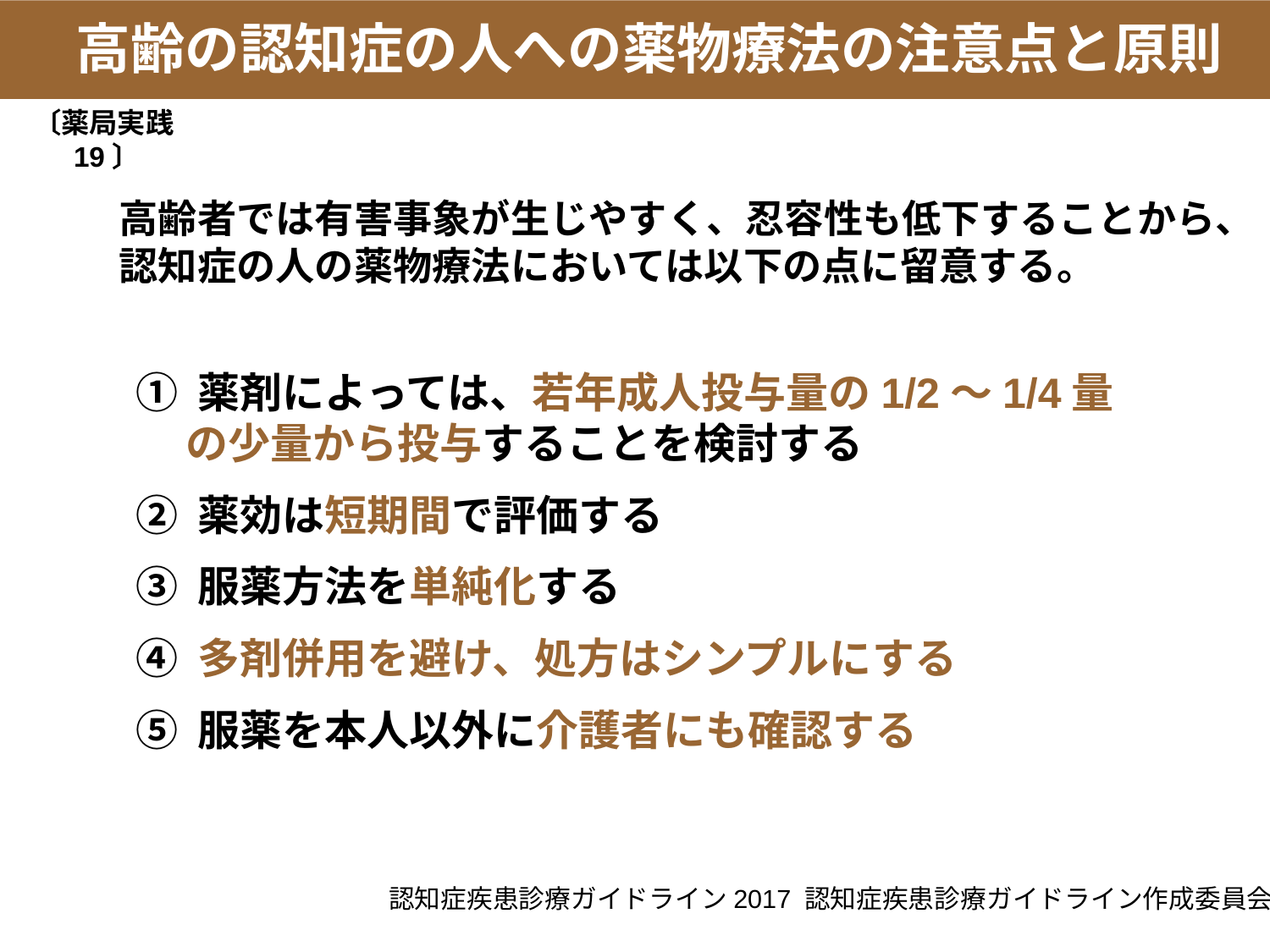

高齢の認知症の人への薬物療法の注意点と原則
〔薬局実践19〕
高齢者では有害事象が生じやすく、忍容性も低下することから、
認知症の人の薬物療法においては以下の点に留意する。
① 薬剤によっては、若年成人投与量の1/2～1/4量の少量から投与することを検討する
② 薬効は短期間で評価する
③ 服薬方法を単純化する
④ 多剤併用を避け、処方はシンプルにする
⑤ 服薬を本人以外に介護者にも確認する
認知症疾患診療ガイドライン2017 認知症疾患診療ガイドライン作成委員会